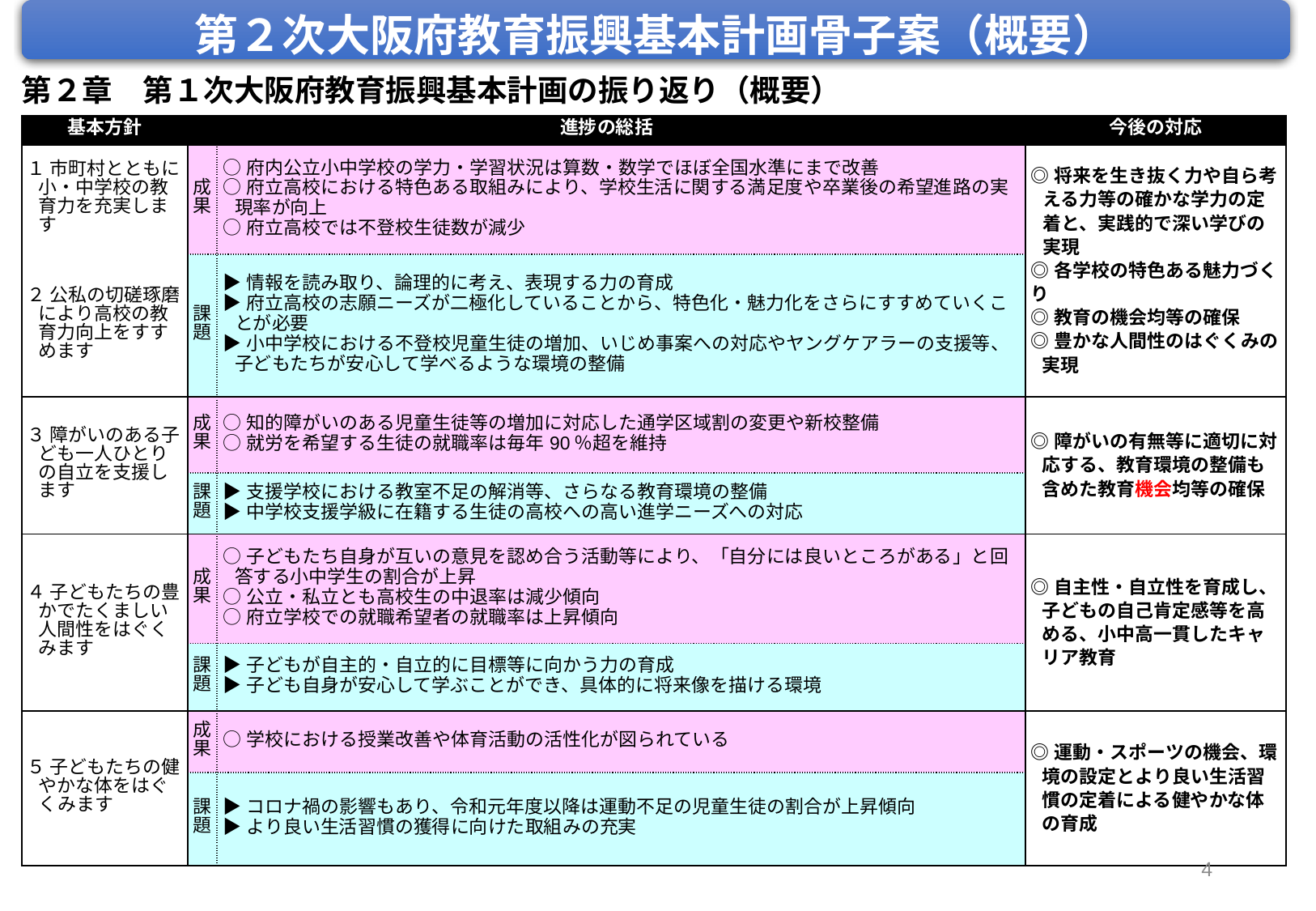

第２次大阪府教育振興基本計画骨子案（概要）
第２章　第１次大阪府教育振興基本計画の振り返り（概要）
| 基本方針 | 進捗の総括 |  | 今後の対応 |
| --- | --- | --- | --- |
| １ 市町村とともに小・中学校の教育力を充実します | 成 果 | ○府内公立小中学校の学力・学習状況は算数・数学でほぼ全国水準にまで改善 ○府立高校における特色ある取組みにより、学校生活に関する満足度や卒業後の希望進路の実現率が向上 ○府立高校では不登校生徒数が減少 | ◎将来を生き抜く力や自ら考える力等の確かな学力の定着と、実践的で深い学びの実現 ◎各学校の特色ある魅力づくり ◎教育の機会均等の確保 ◎豊かな人間性のはぐくみの実現 |
| ２ 公私の切磋琢磨により高校の教育力向上をすすめます | 課 題 | ▶情報を読み取り、論理的に考え、表現する力の育成 ▶府立高校の志願ニーズが二極化していることから、特色化・魅力化をさらにすすめていくことが必要 ▶小中学校における不登校児童生徒の増加、いじめ事案への対応やヤングケアラーの支援等、子どもたちが安心して学べるような環境の整備 |  |
| ３ 障がいのある子ども一人ひとりの自立を支援します | 成 果 | ○知的障がいのある児童生徒等の増加に対応した通学区域割の変更や新校整備 ○就労を希望する生徒の就職率は毎年90％超を維持 | ◎障がいの有無等に適切に対応する、教育環境の整備も含めた教育機会均等の確保 |
|  | 課 題 | ▶支援学校における教室不足の解消等、さらなる教育環境の整備 ▶中学校支援学級に在籍する生徒の高校への高い進学ニーズへの対応 |  |
| ４ 子どもたちの豊かでたくましい人間性をはぐくみます | 成 果 | ○子どもたち自身が互いの意見を認め合う活動等により、「自分には良いところがある」と回答する小中学生の割合が上昇 ○公立・私立とも高校生の中退率は減少傾向 ○府立学校での就職希望者の就職率は上昇傾向 | ◎自主性・自立性を育成し、子どもの自己肯定感等を高める、小中高一貫したキャリア教育 |
|  | 課 題 | ▶子どもが自主的・自立的に目標等に向かう力の育成 ▶子ども自身が安心して学ぶことができ、具体的に将来像を描ける環境 |  |
| ５ 子どもたちの健やかな体をはぐくみます | 成 果 | ○学校における授業改善や体育活動の活性化が図られている | ◎運動・スポーツの機会、環境の設定とより良い生活習慣の定着による健やかな体の育成 |
|  | 課 題 | ▶コロナ禍の影響もあり、令和元年度以降は運動不足の児童生徒の割合が上昇傾向 ▶より良い生活習慣の獲得に向けた取組みの充実 |  |
4